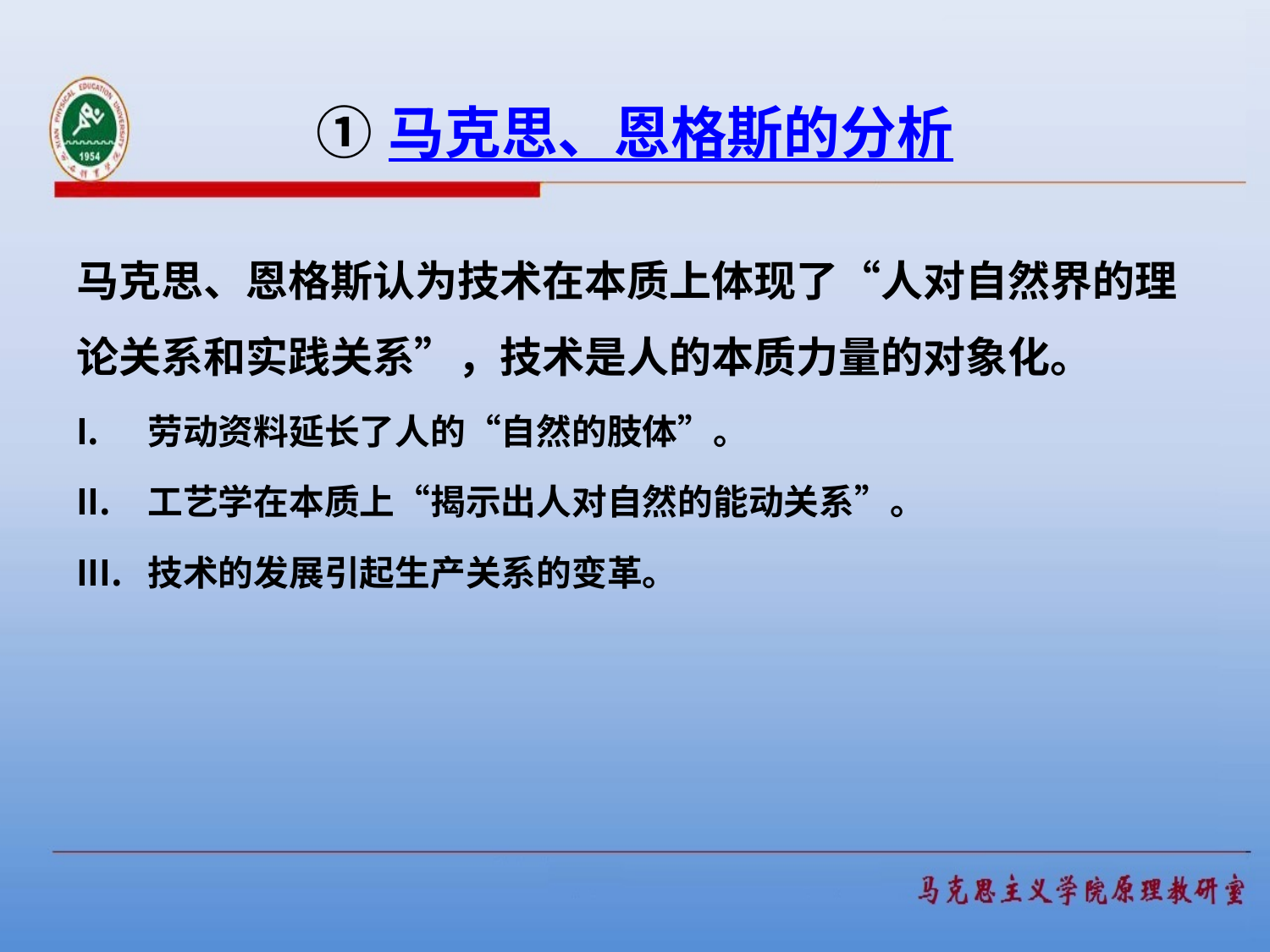

# 马克思、恩格斯的分析
马克思、恩格斯认为技术在本质上体现了“人对自然界的理论关系和实践关系”，技术是人的本质力量的对象化。
劳动资料延长了人的“自然的肢体”。
工艺学在本质上“揭示出人对自然的能动关系”。
技术的发展引起生产关系的变革。